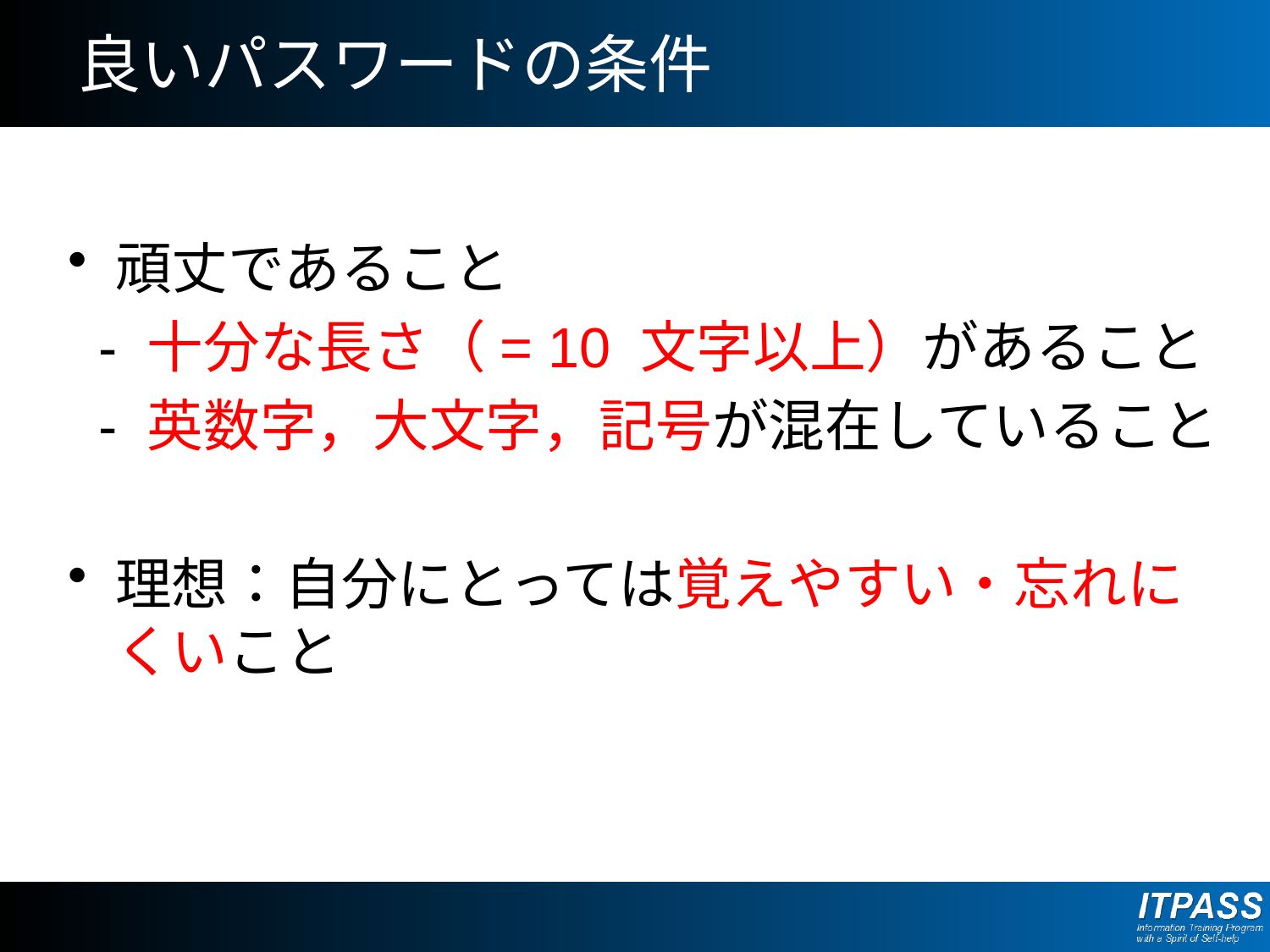

# 良いパスワードの条件
頑丈であること
  - 十分な長さ（= 10 文字以上）があること
  - 英数字，大文字，記号が混在していること

理想：自分にとっては覚えやすい・忘れにくいこと